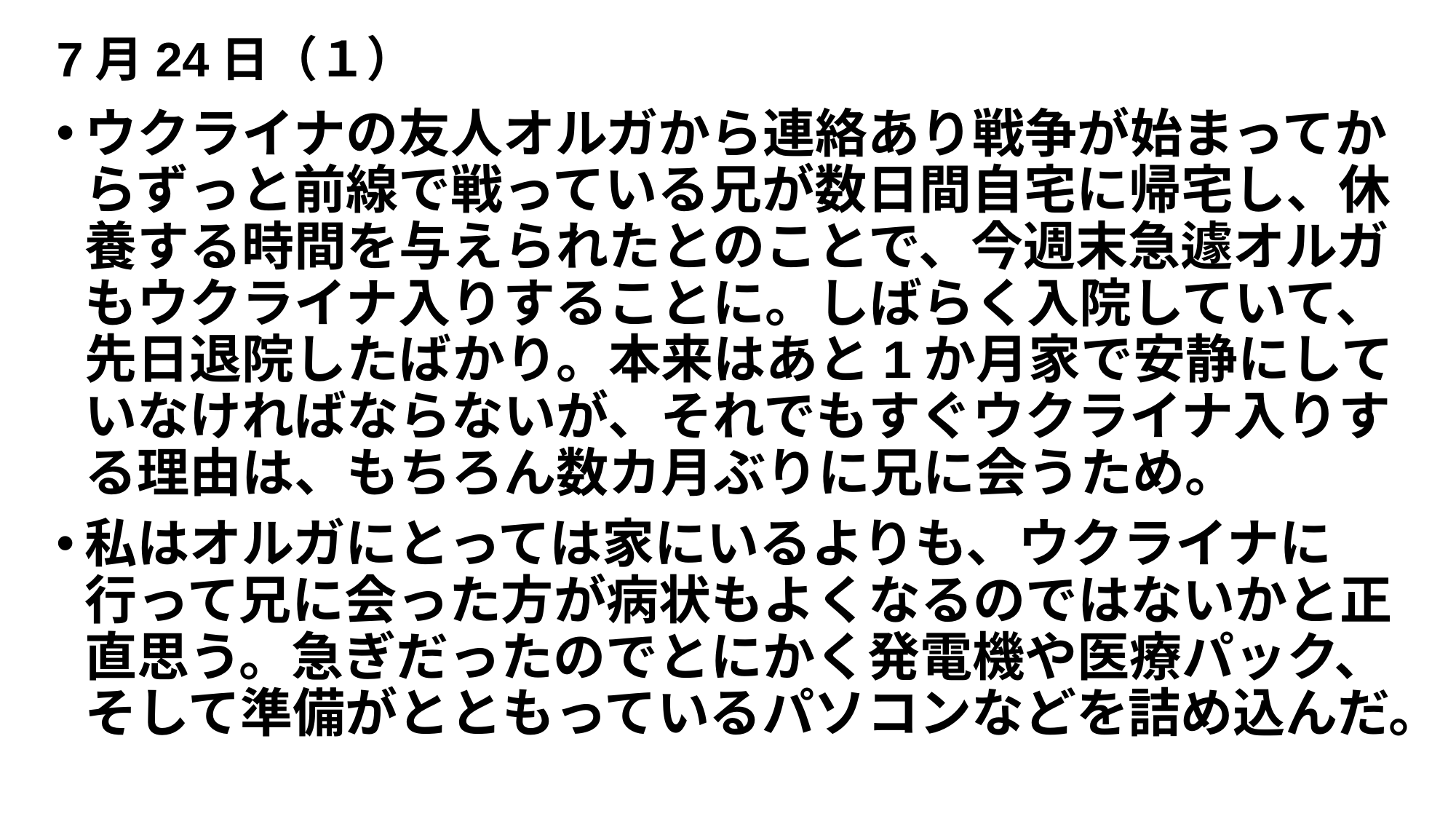

# 7月24日（１）
ウクライナの友人オルガから連絡あり戦争が始まってからずっと前線で戦っている兄が数日間自宅に帰宅し、休養する時間を与えられたとのことで、今週末急遽オルガもウクライナ入りすることに。しばらく入院していて、先日退院したばかり。本来はあと1か月家で安静にしていなければならないが、それでもすぐウクライナ入りする理由は、もちろん数カ月ぶりに兄に会うため。
私はオルガにとっては家にいるよりも、ウクライナに行って兄に会った方が病状もよくなるのではないかと正直思う。急ぎだったのでとにかく発電機や医療パック、そして準備がとともっているパソコンなどを詰め込んだ。